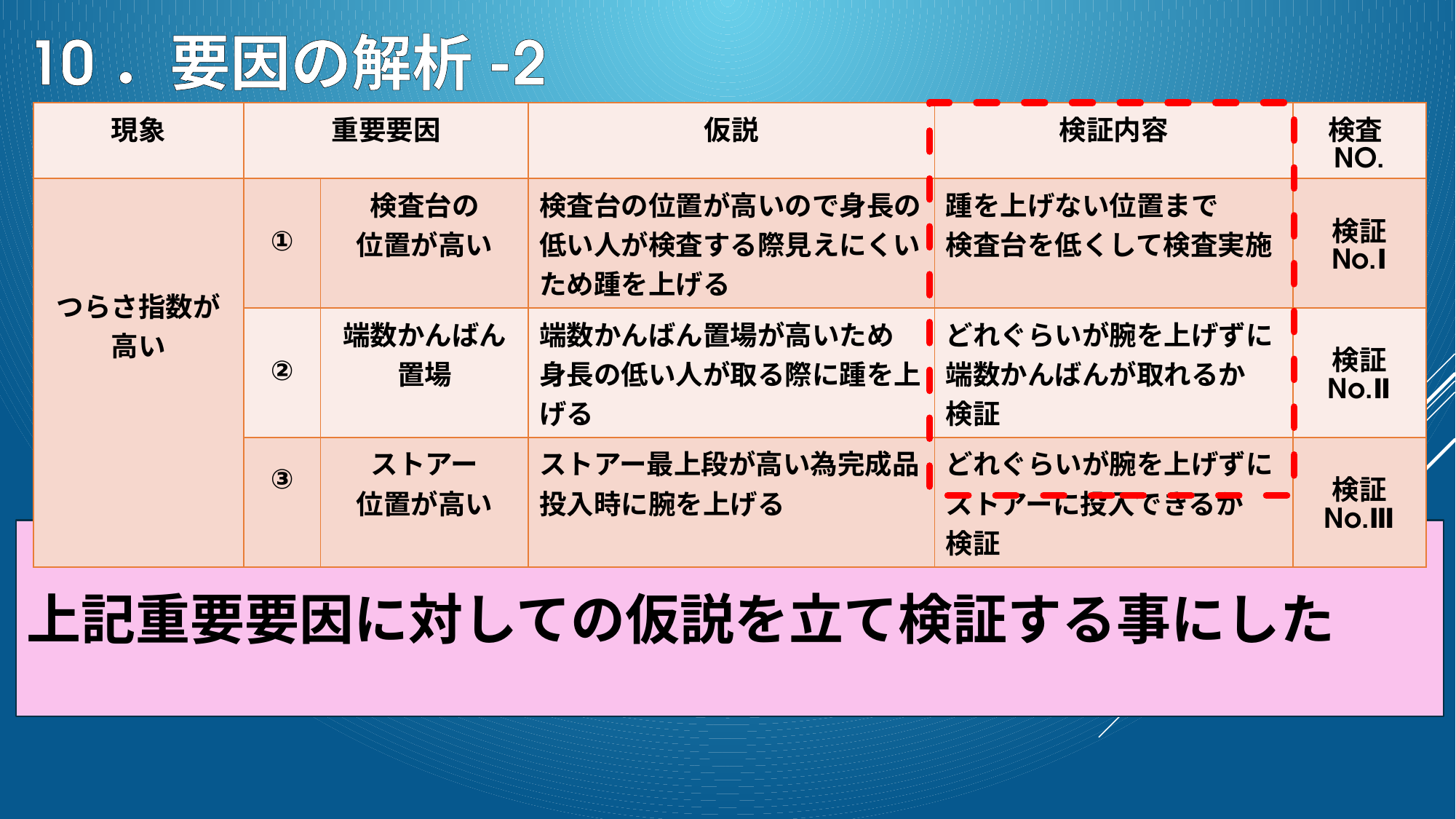

10．要因の解析-2
| 現象 | 重要要因 |  | 仮説 | 検証内容 | 検査NO. |
| --- | --- | --- | --- | --- | --- |
| つらさ指数が高い | ① | 検査台の 位置が高い | 検査台の位置が高いので身長の低い人が検査する際見えにくいため踵を上げる | 踵を上げない位置まで 検査台を低くして検査実施 | 検証 No.Ⅰ |
|  | ② | 端数かんばん置場 | 端数かんばん置場が高いため 身長の低い人が取る際に踵を上げる | どれぐらいが腕を上げずに端数かんばんが取れるか 検証 | 検証 No.Ⅱ |
|  | ③ | ストアー 位置が高い | ストアー最上段が高い為完成品投入時に腕を上げる | どれぐらいが腕を上げずにストアーに投入できるか 検証 | 検証 No.Ⅲ |

上記重要要因に対しての仮説を立て検証する事にした